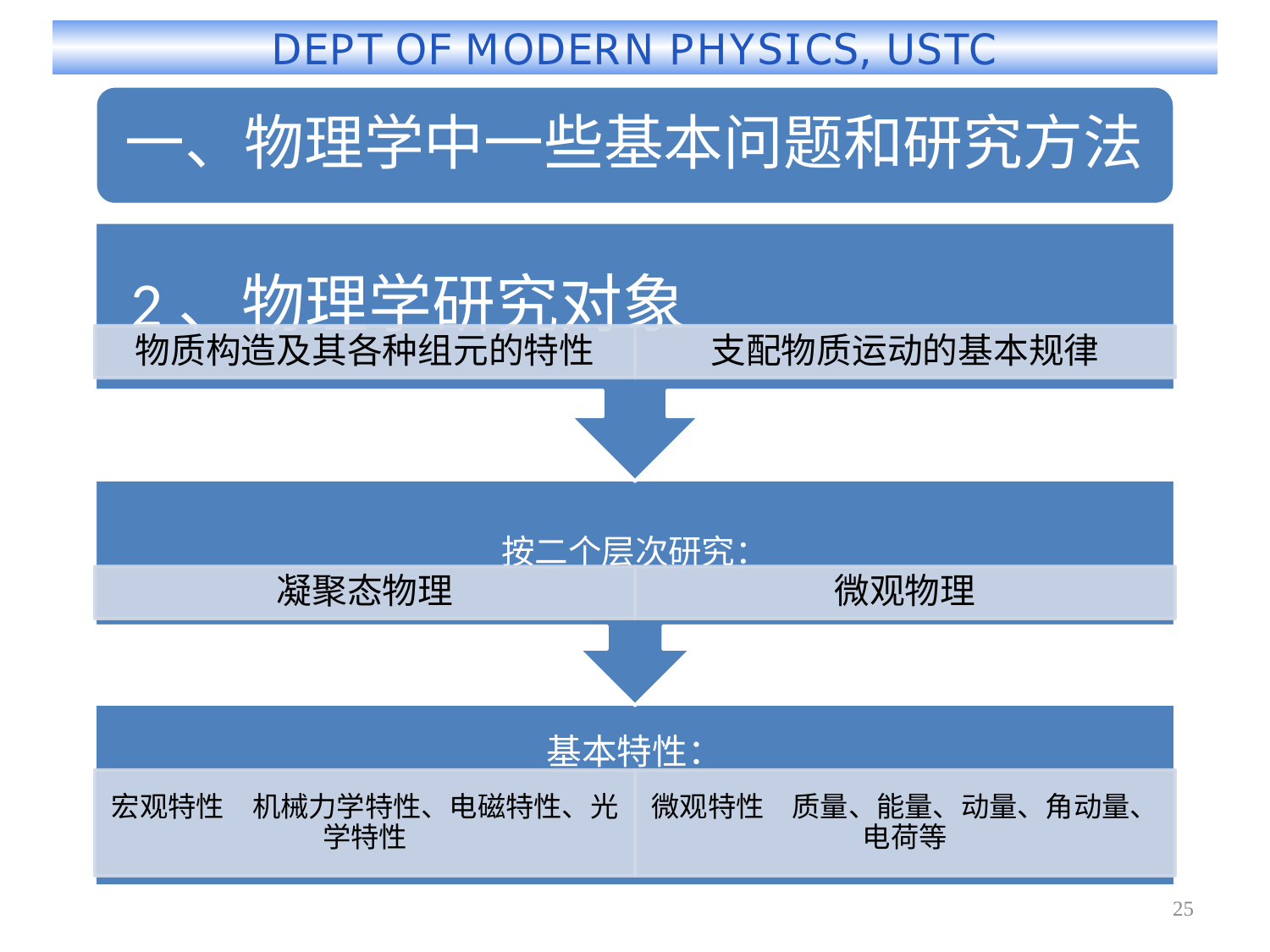

一、物理学中一些基本问题和研究方法
基本特性：
宏观特性　机械力学特性、电磁特性、光学特性
微观特性　质量、能量、动量、角动量、电荷等
按二个层次研究：
凝聚态物理
微观物理
2、物理学研究对象
物质构造及其各种组元的特性
支配物质运动的基本规律
25